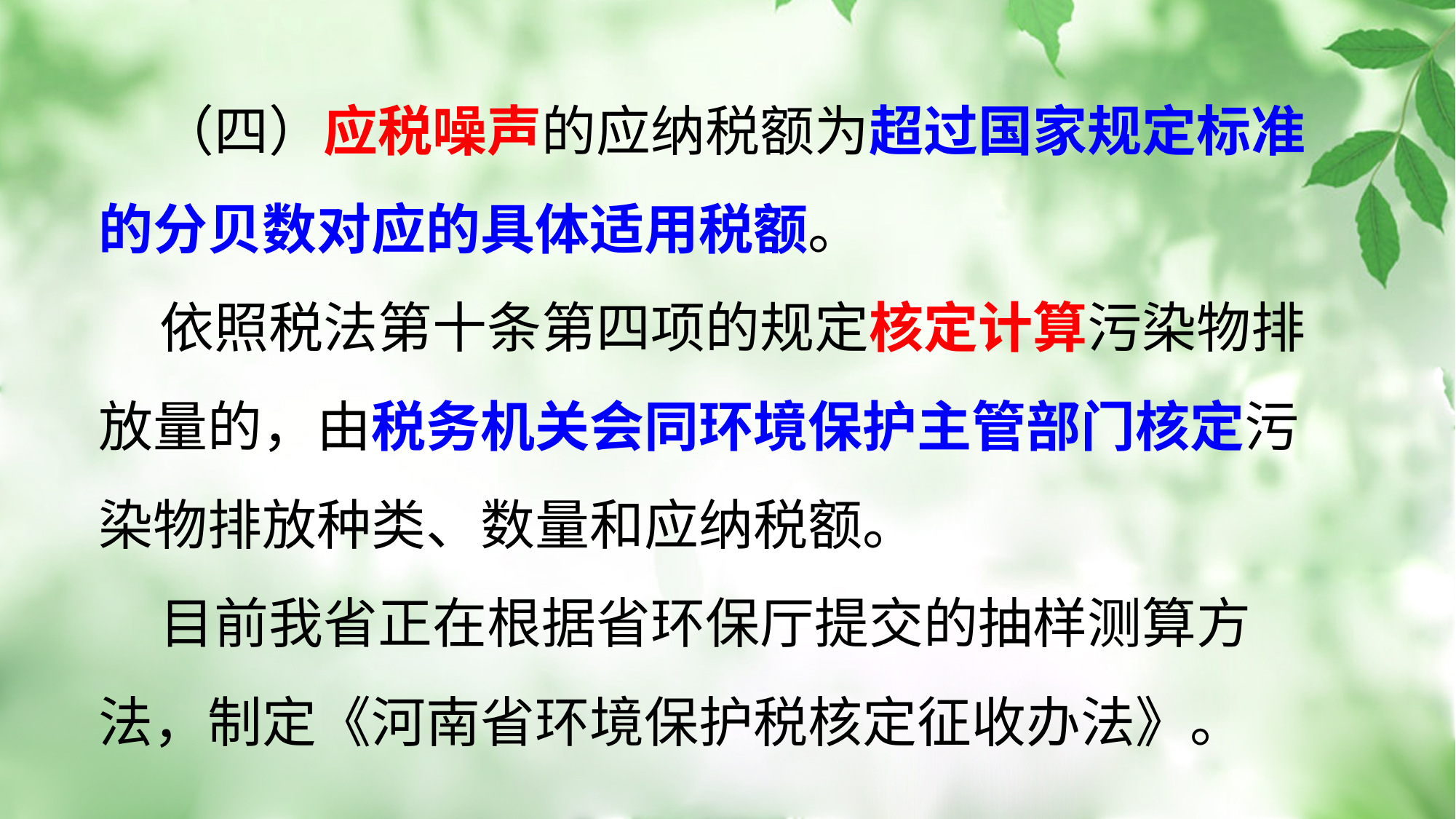

（四）应税噪声的应纳税额为超过国家规定标准的分贝数对应的具体适用税额。
    依照税法第十条第四项的规定核定计算污染物排放量的，由税务机关会同环境保护主管部门核定污染物排放种类、数量和应纳税额。
    目前我省正在根据省环保厅提交的抽样测算方法，制定《河南省环境保护税核定征收办法》。